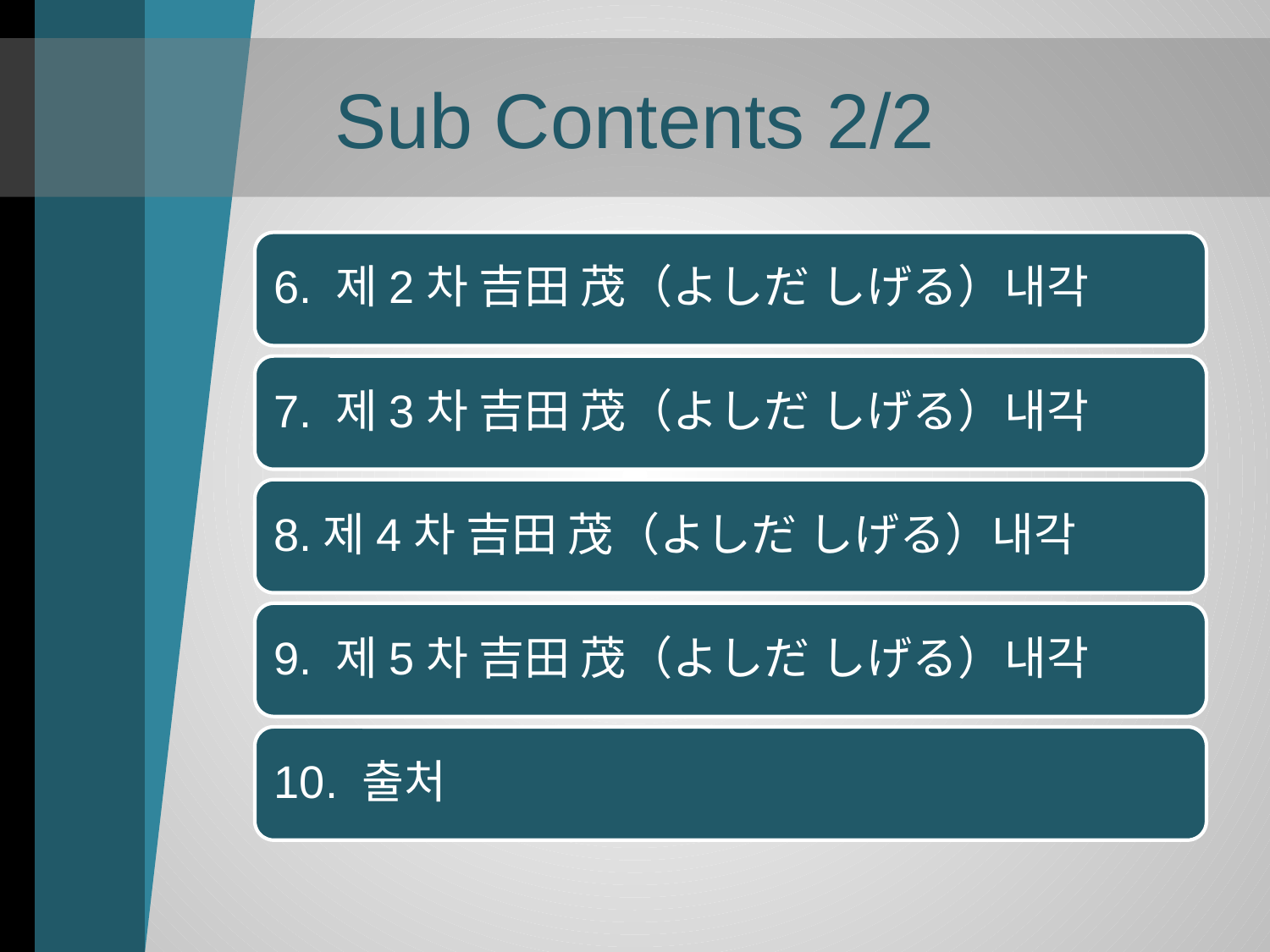

# Sub Contents 2/2
6. 제2차 吉田 茂（よしだ しげる）내각
7. 제3차 吉田 茂（よしだ しげる）내각
8.제4차 吉田 茂（よしだ しげる）내각
9. 제5차 吉田 茂（よしだ しげる）내각
10. 출처